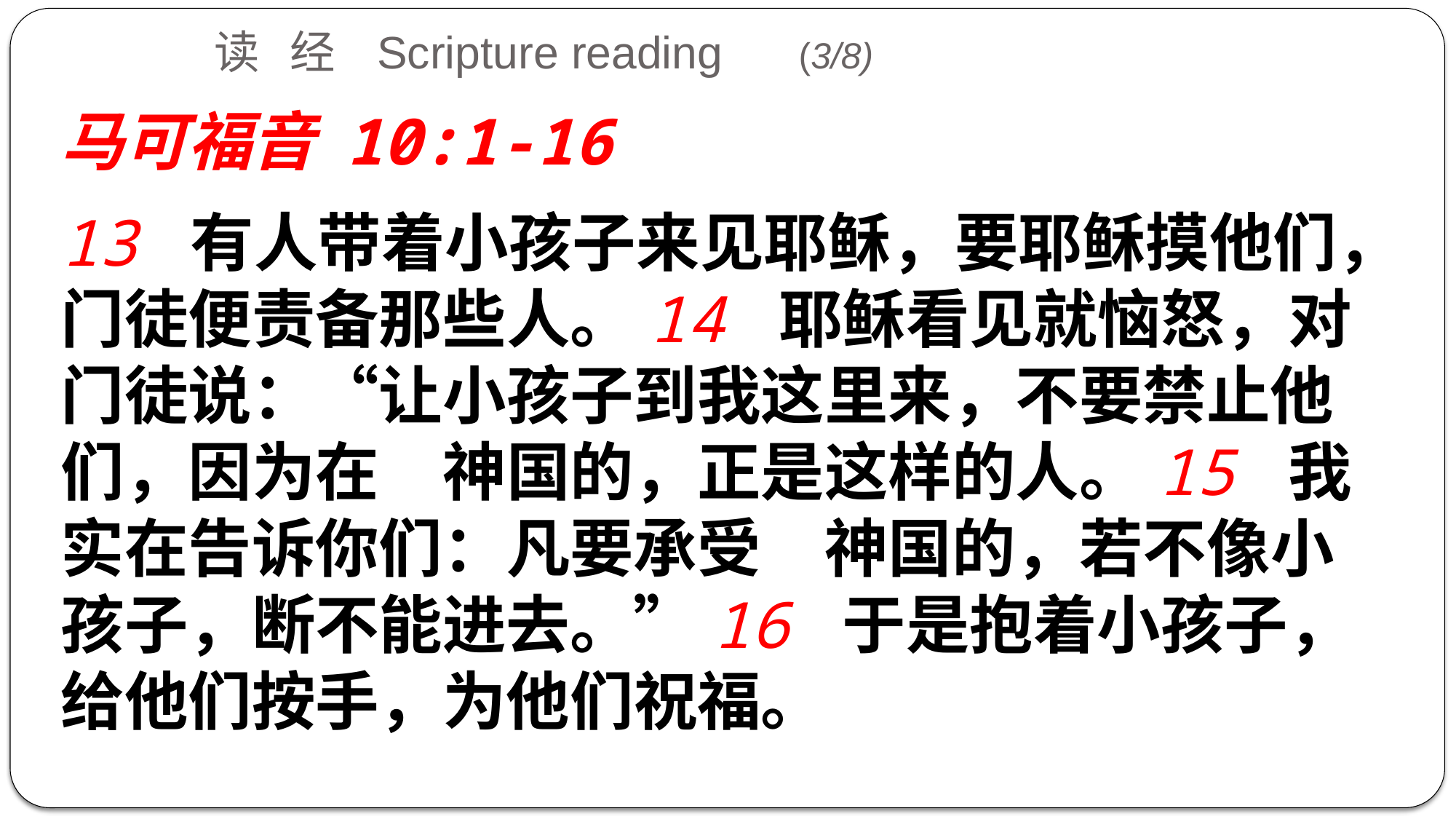

读   经   Scripture reading      (3/8)
马可福音 10:1-16

13 有人带着小孩子来见耶稣，要耶稣摸他们，门徒便责备那些人。14 耶稣看见就恼怒，对门徒说：“让小孩子到我这里来，不要禁止他们，因为在　神国的，正是这样的人。15 我实在告诉你们：凡要承受　神国的，若不像小孩子，断不能进去。”16 于是抱着小孩子，给他们按手，为他们祝福。